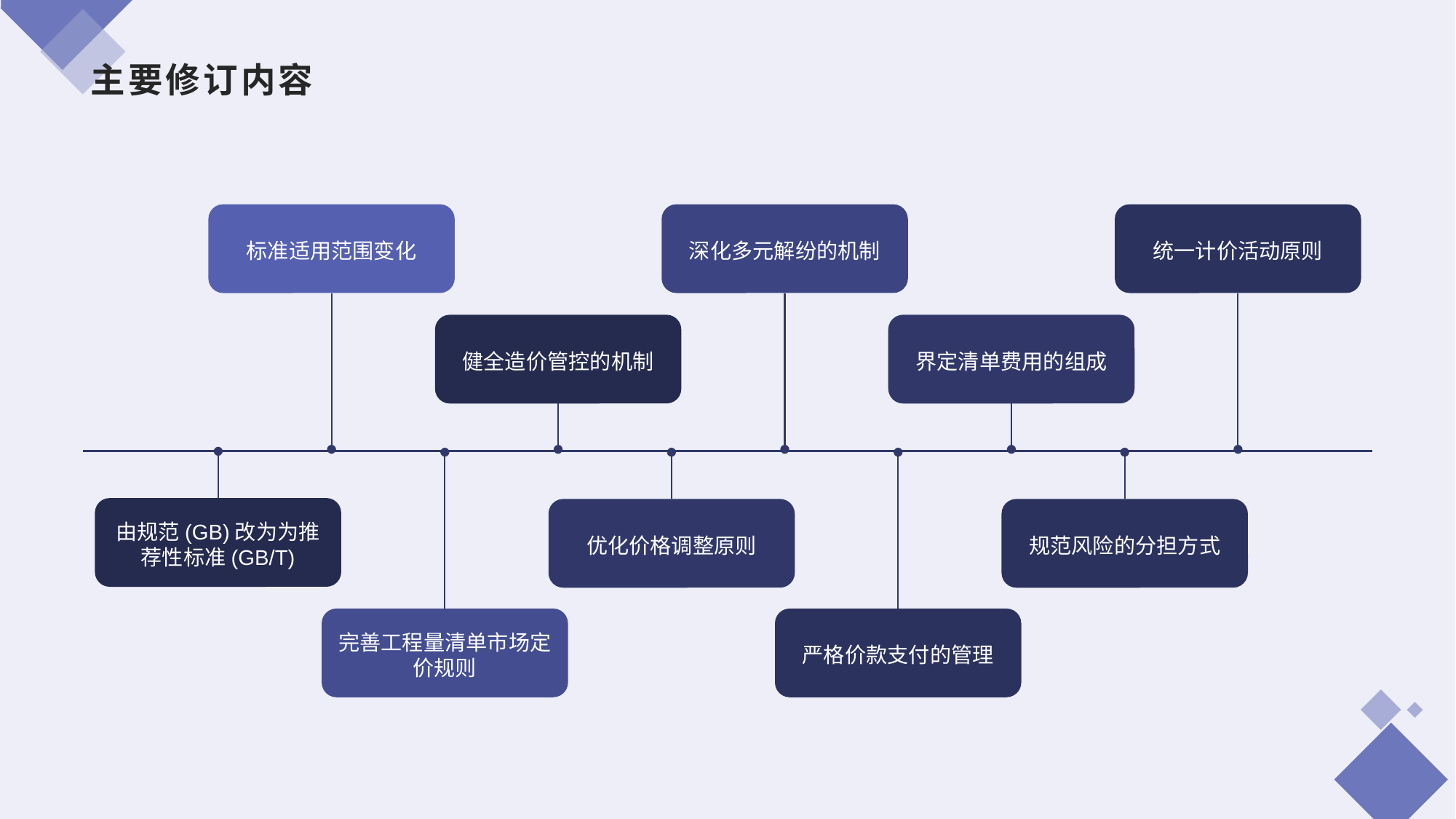

# 主要修订内容
标准适用范围变化
深化多元解纷的机制
统一计价活动原则
健全造价管控的机制
界定清单费用的组成
由规范(GB)改为为推荐性标准(GB/T)
优化价格调整原则
规范风险的分担方式
完善工程量清单市场定价规则
严格价款支付的管理